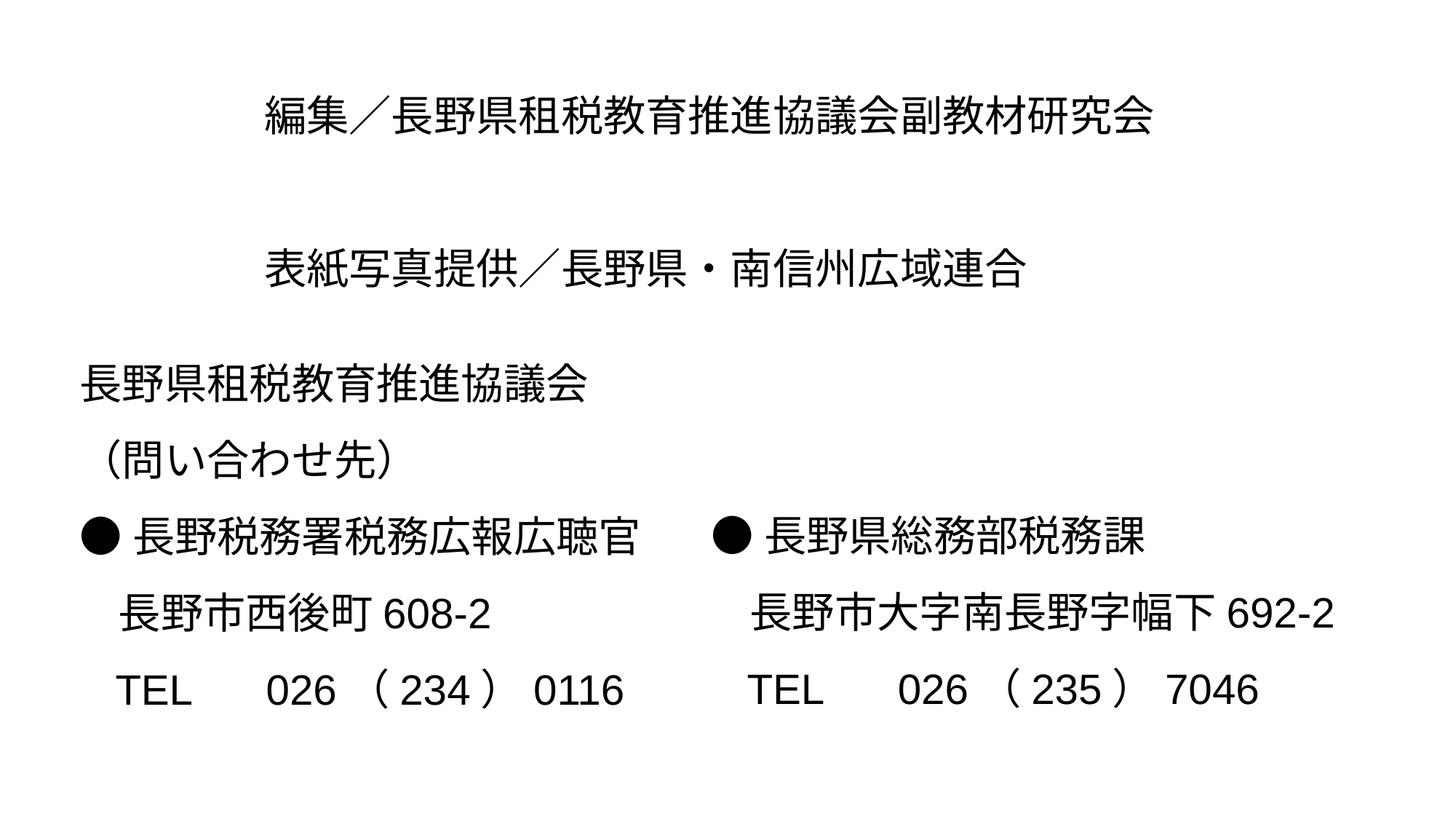

編集／長野県租税教育推進協議会副教材研究会

表紙写真提供／長野県・南信州広域連合

長野県租税教育推進協議会
（問い合わせ先）
●長野税務署税務広報広聴官
   長野市西後町608-2
   TEL 　026（234）0116

●長野県総務部税務課
   長野市大字南長野字幅下692-2
   TEL 　026（235）7046